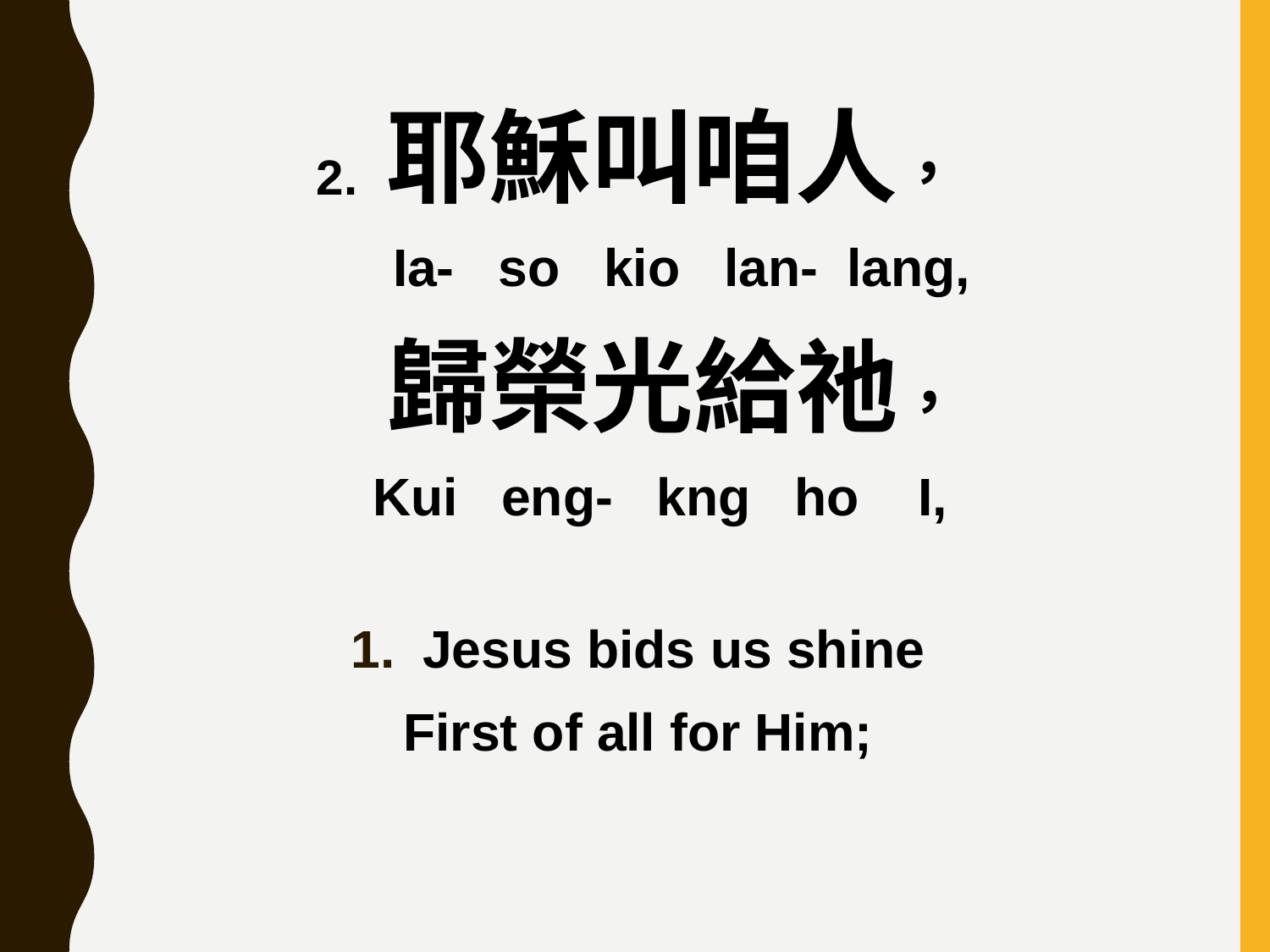

2. 耶穌叫咱人，
      Ia-   so   kio   lan-  lang,
  歸榮光給祂，
   Kui   eng-   kng   ho    I,

Jesus bids us shine
First of all for Him;